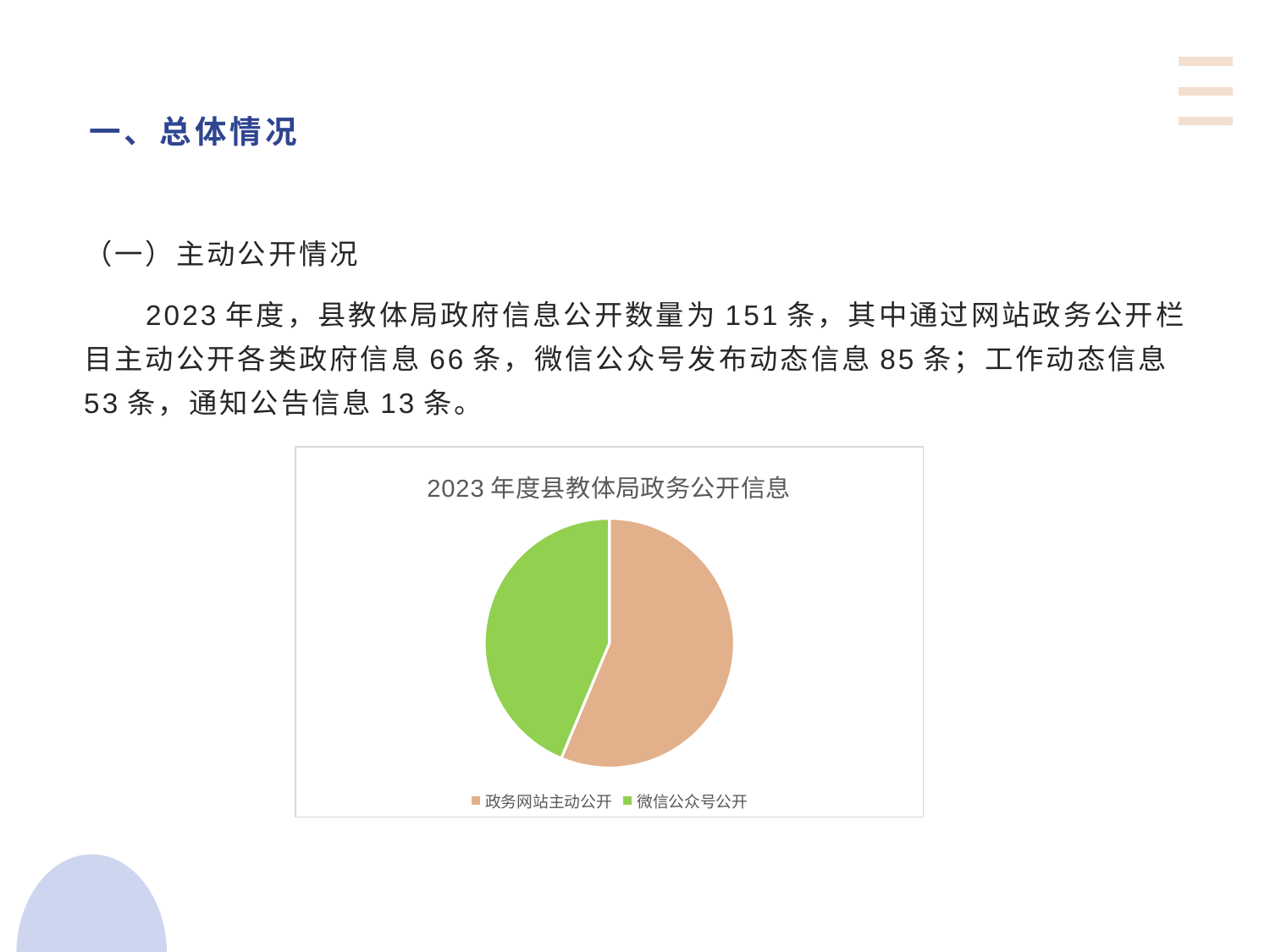

# 一、总体情况
（一）主动公开情况
2023年度，县教体局政府信息公开数量为151条，其中通过网站政务公开栏目主动公开各类政府信息66条，微信公众号发布动态信息85条；工作动态信息53条，通知公告信息13条。

### Chart: 2023年度县教体局政务公开信息

| Category | 2022年度县教体局政务公开信息 |
|---|---|
| 政务网站主动公开 | 85.0 |
| 微信公众号公开 | 66.0 |